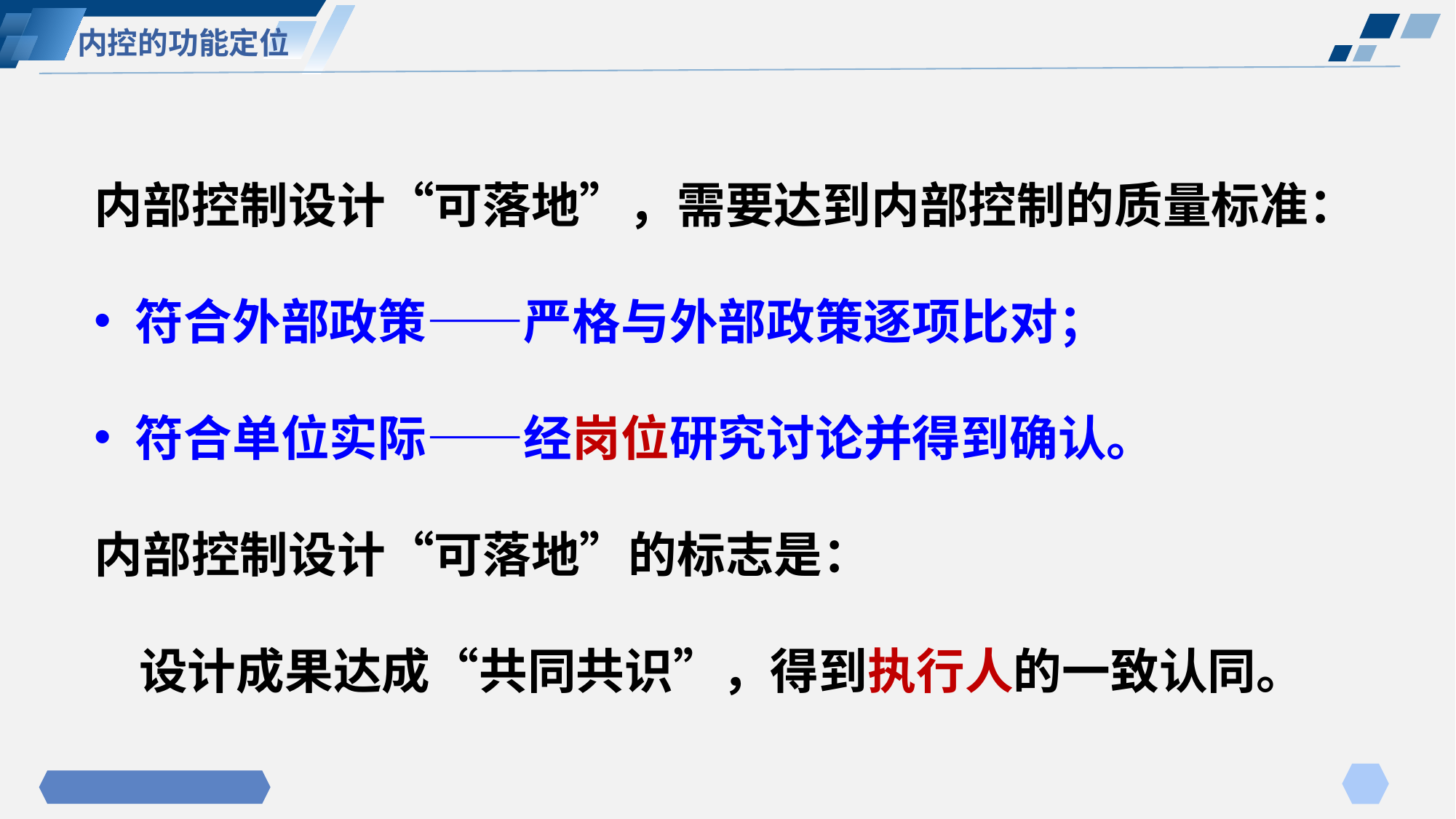

内控的功能定位

内部控制设计“可落地”，需要达到内部控制的质量标准：
符合外部政策——严格与外部政策逐项比对；
符合单位实际——经岗位研究讨论并得到确认。
内部控制设计“可落地”的标志是：
   设计成果达成“共同共识”，得到执行人的一致认同。